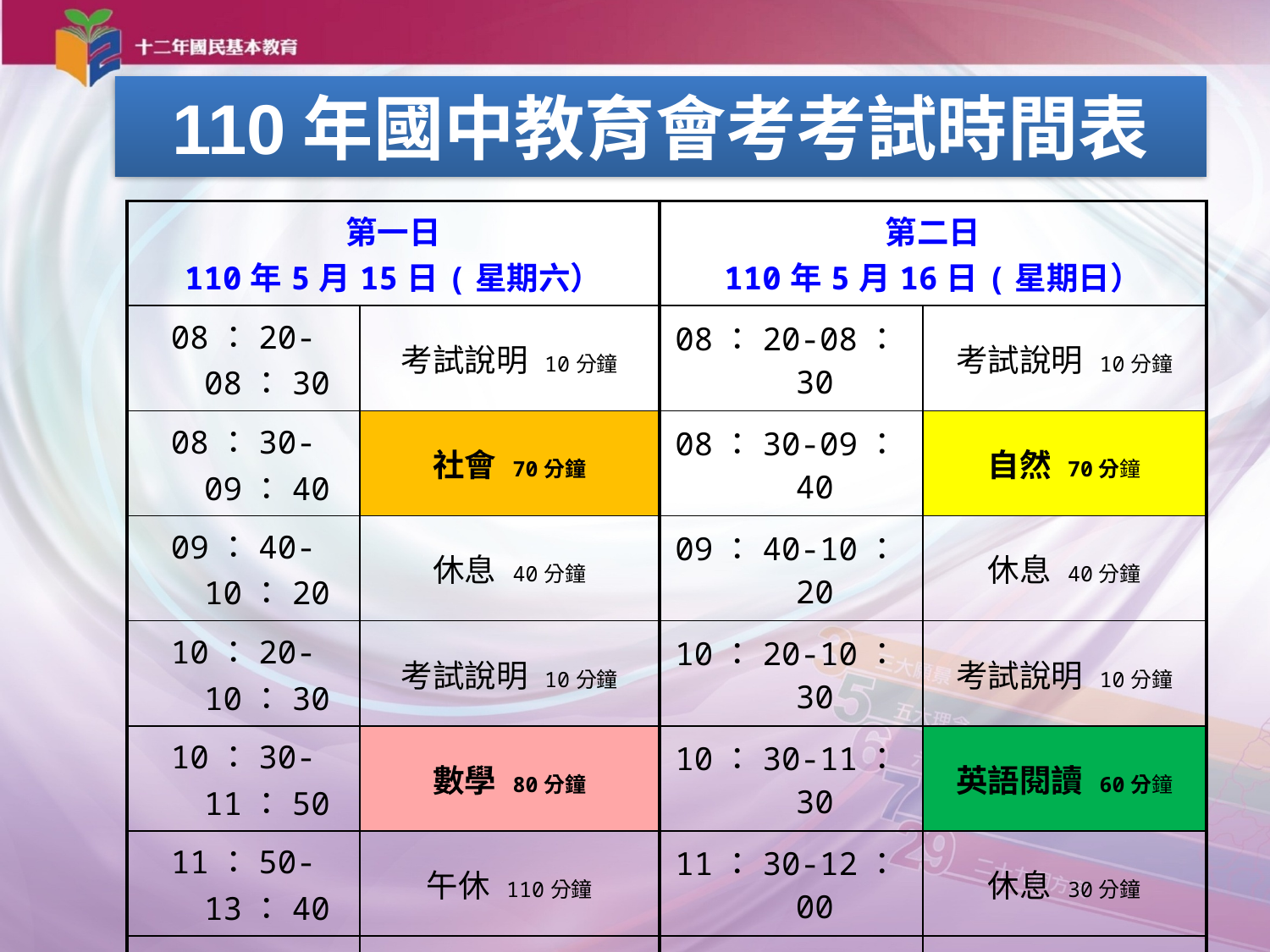

# 110年國中教育會考考試時間表
| 第一日 110年5月15日(星期六） |  | 第二日 110年5月16日(星期日） |  |
| --- | --- | --- | --- |
| 08：20-08：30 | 考試說明 10分鐘 | 08：20-08：30 | 考試說明 10分鐘 |
| 08：30-09：40 | 社會 70分鐘 | 08：30-09：40 | 自然 70分鐘 |
| 09：40-10：20 | 休息 40分鐘 | 09：40-10：20 | 休息 40分鐘 |
| 10：20-10：30 | 考試說明 10分鐘 | 10：20-10：30 | 考試說明 10分鐘 |
| 10：30-11：50 | 數學 80分鐘 | 10：30-11：30 | 英語閱讀 60分鐘 |
| 11：50-13：40 | 午休 110分鐘 | 11：30-12：00 | 休息 30分鐘 |
| 13：40-13：50 | 考試說明 10分鐘 | 12：00-12：05 | 考試說明 5分鐘 |
| 13：50-15：00 | 國文 70分鐘 | 12：05-12：30 | 英語聽力 25分鐘 |
| 15：00-15：40 | 休息 40分鐘 |  |  |
| 15：40-15：50 | 考試說明 10分鐘 |  |  |
| 15：50-16：40 | 寫作測驗 50分鐘 |  |  |